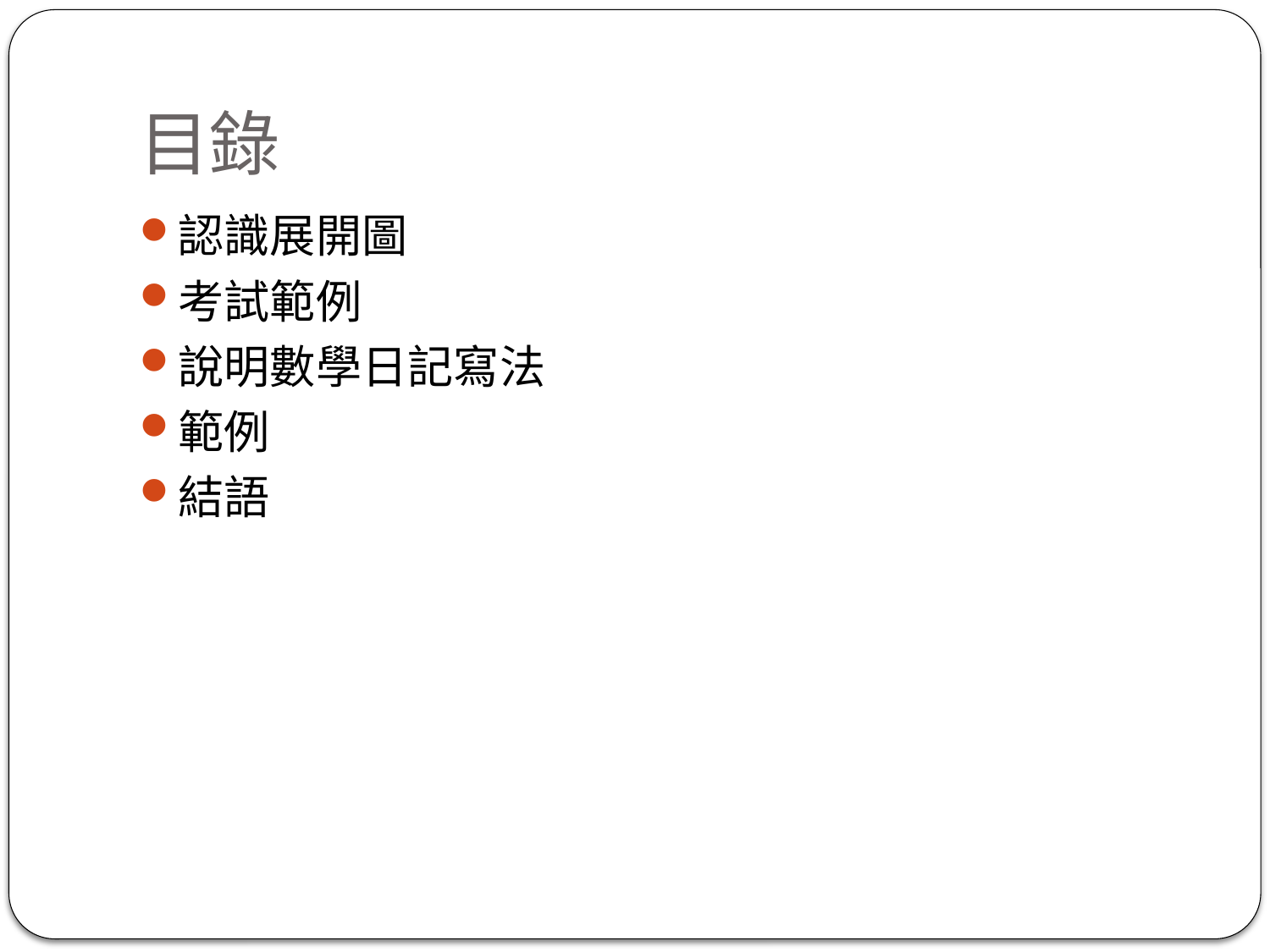

# 目錄
認識展開圖
考試範例
說明數學日記寫法
範例
結語